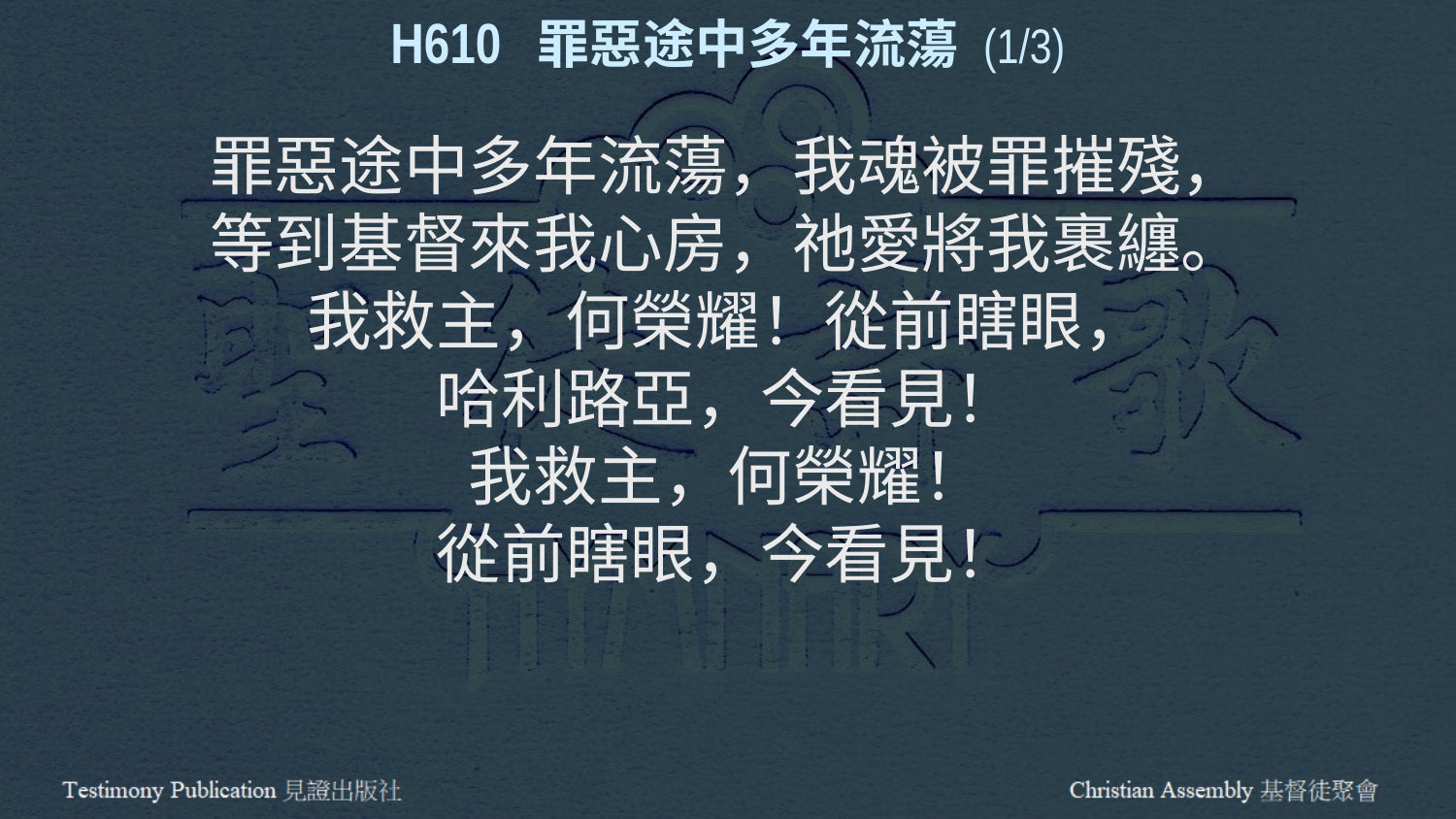

H610  罪惡途中多年流蕩 (1/3)
罪惡途中多年流蕩，我魂被罪摧殘，
等到基督來我心房，祂愛將我裹纏。
我救主，何榮耀！從前瞎眼，
哈利路亞，今看見！
我救主，何榮耀！
從前瞎眼，今看見！